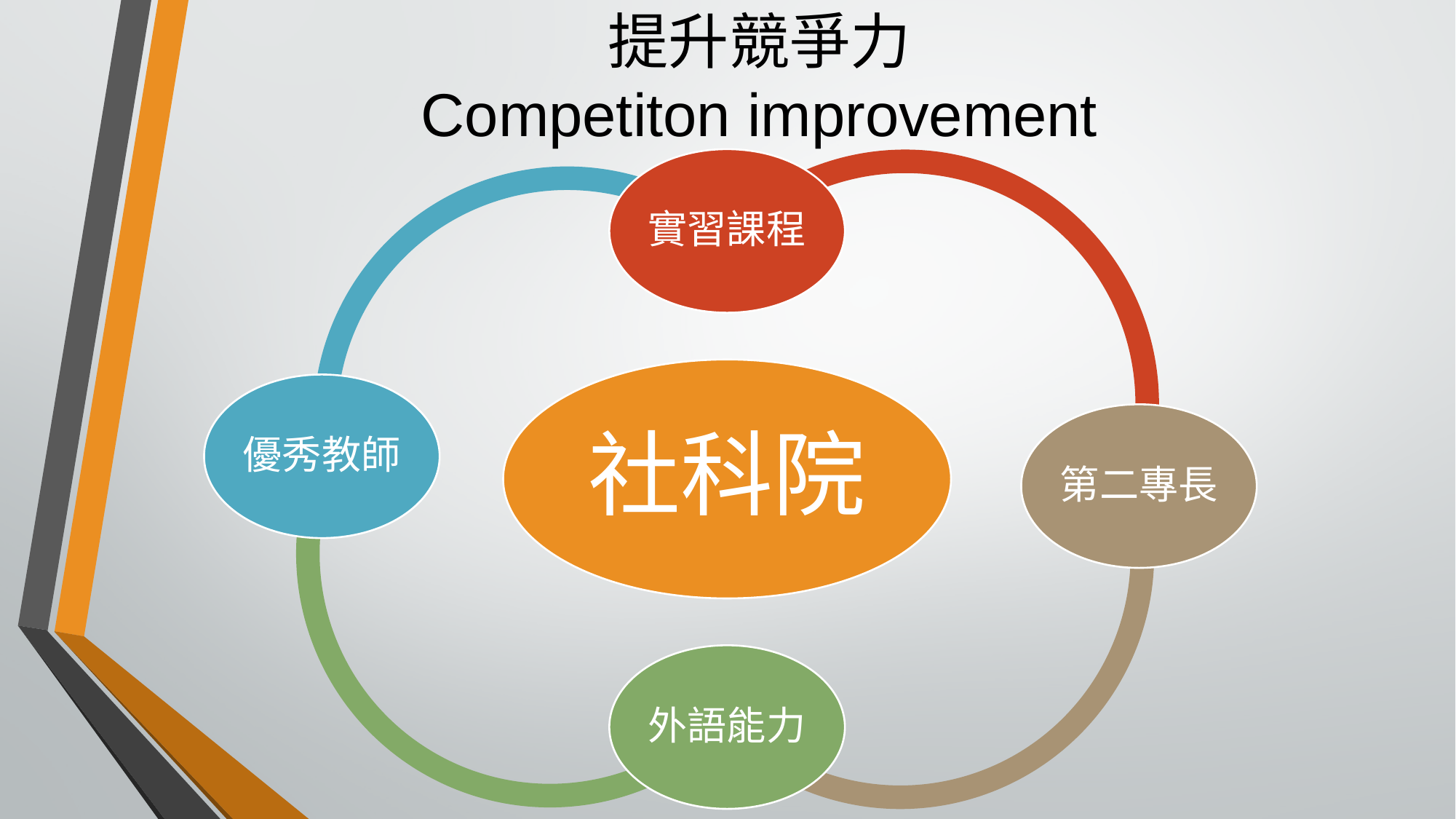

# 提升競爭力 Competiton improvement
社科院
實習課程
第二專長
外語能力
優秀教師